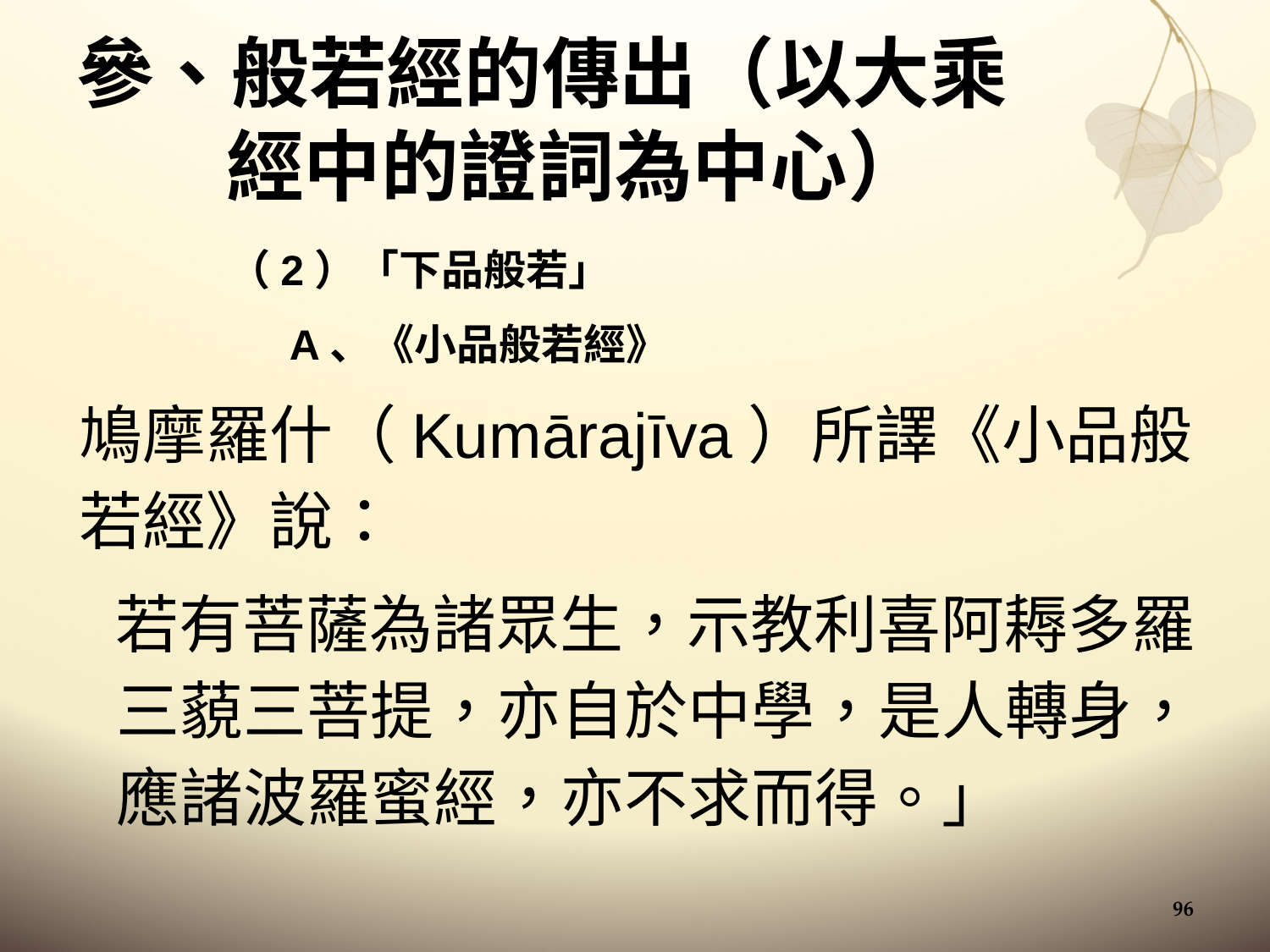

# 參、般若經的傳出（以大乘經中的證詞為中心）
（2）「下品般若」
A、《小品般若經》
鳩摩羅什（Kumārajīva）所譯《小品般若經》說：
若有菩薩為諸眾生，示教利喜阿耨多羅三藐三菩提，亦自於中學，是人轉身，應諸波羅蜜經，亦不求而得。」

96